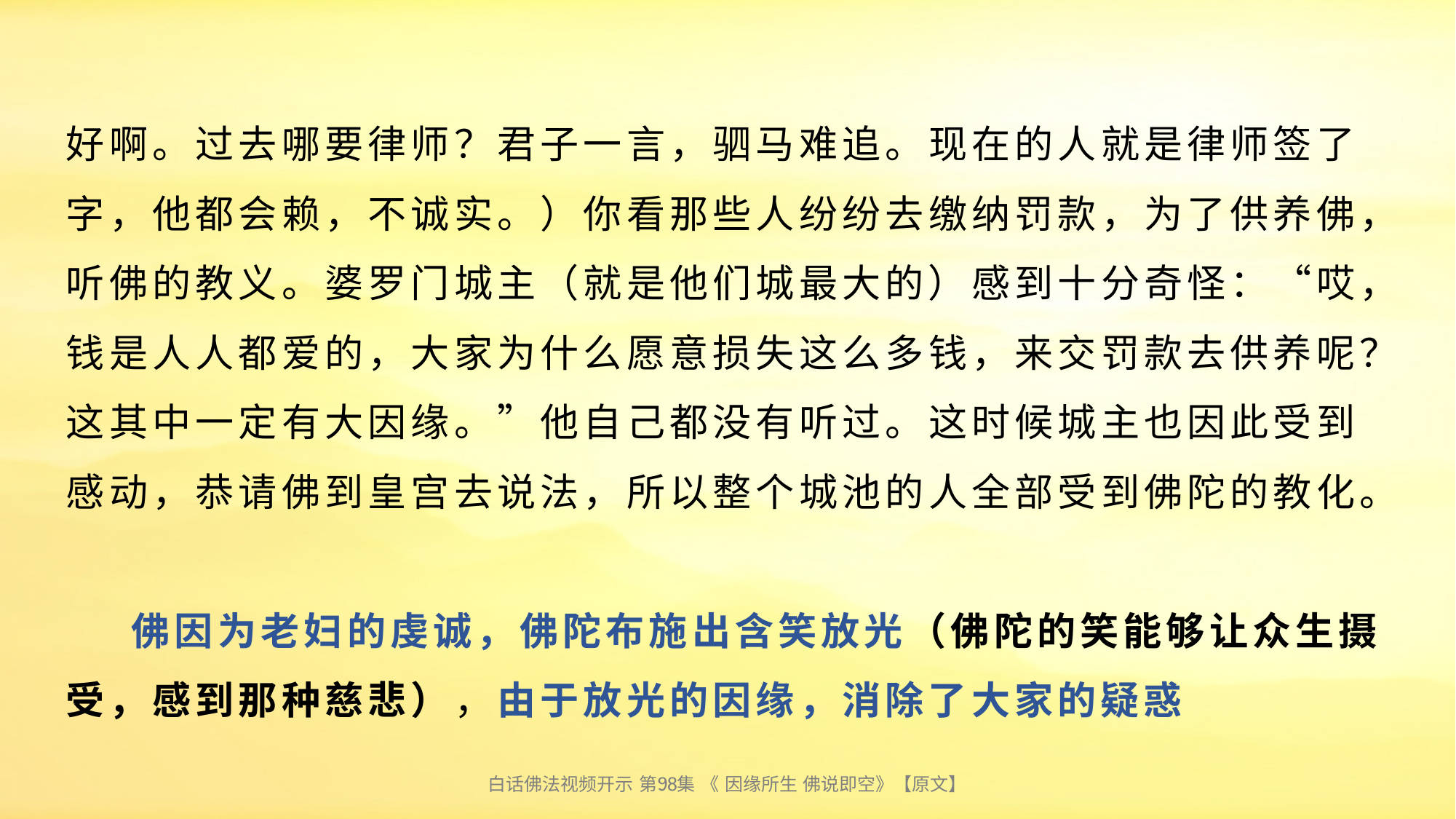

# 好啊。过去哪要律师？君子一言，驷马难追。现在的人就是律师签了字，他都会赖，不诚实。）你看那些人纷纷去缴纳罚款，为了供养佛，听佛的教义。婆罗门城主（就是他们城最大的）感到十分奇怪：“哎，钱是人人都爱的，大家为什么愿意损失这么多钱，来交罚款去供养呢？这其中一定有大因缘。”他自己都没有听过。这时候城主也因此受到感动，恭请佛到皇宫去说法，所以整个城池的人全部受到佛陀的教化。 佛因为老妇的虔诚，佛陀布施出含笑放光（佛陀的笑能够让众生摄受，感到那种慈悲），由于放光的因缘，消除了大家的疑惑
白话佛法视频开示 第98集 《 因缘所生 佛说即空》【原文】